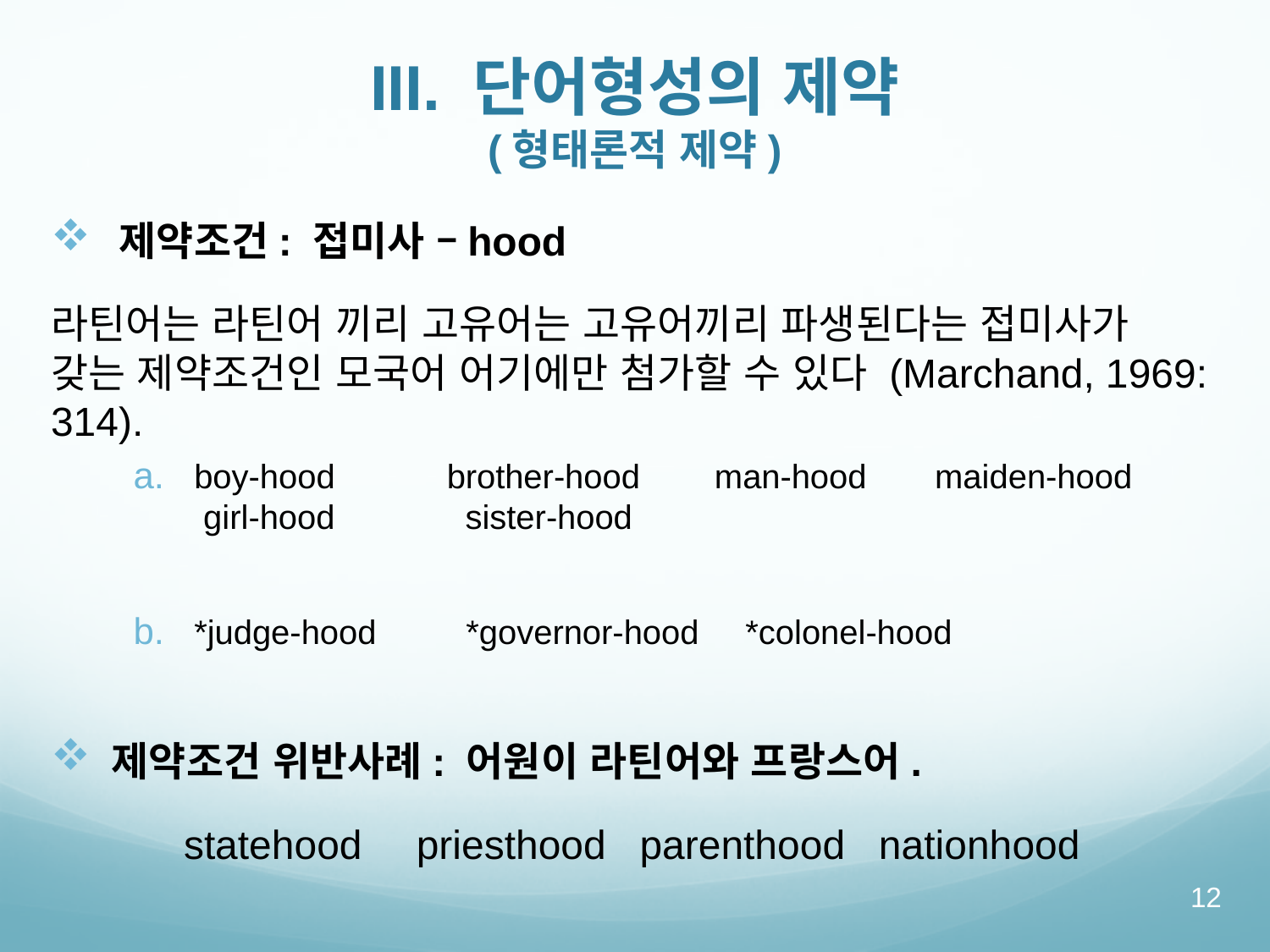

# III. 단어형성의 제약 (형태론적 제약)
제약조건: 접미사 –hood
라틴어는 라틴어 끼리 고유어는 고유어끼리 파생된다는 접미사가 갖는 제약조건인 모국어 어기에만 첨가할 수 있다 (Marchand, 1969: 314).
boy-hood            brother-hood        man-hood    	 maiden-hood	      girl-hood              sister-hood

*judge-hood	   *governor-hood     *colonel-hood

제약조건 위반사례: 어원이 라틴어와 프랑스어.
	 statehood 	priesthood   parenthood   nationhood
12